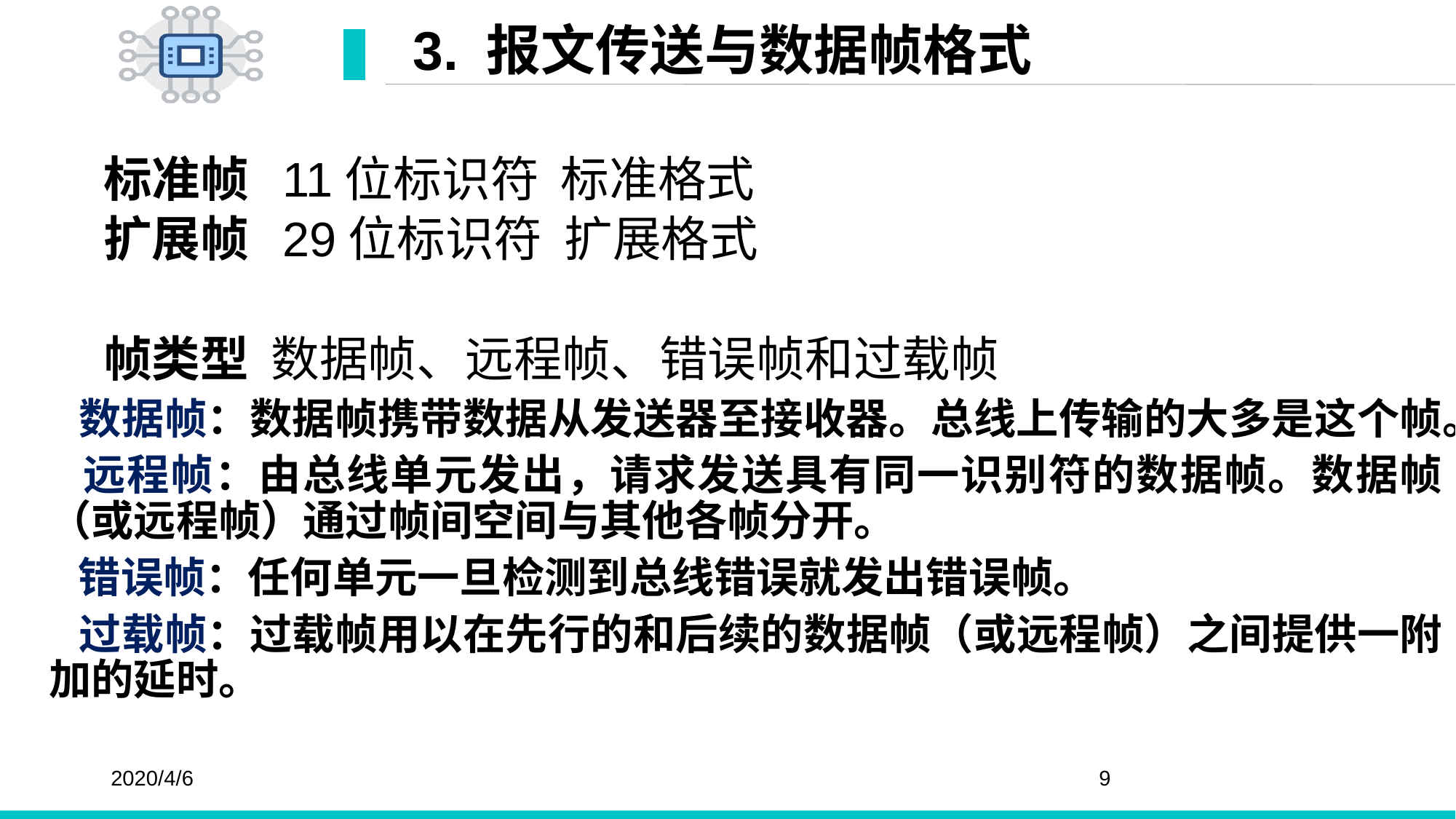

# 3. 报文传送与数据帧格式
标准帧  11位标识符  标准格式
扩展帧  29位标识符  扩展格式

帧类型  数据帧、远程帧、错误帧和过载帧
  数据帧：数据帧携带数据从发送器至接收器。总线上传输的大多是这个帧。
  远程帧：由总线单元发出，请求发送具有同一识别符的数据帧。数据帧（或远程帧）通过帧间空间与其他各帧分开。
  错误帧：任何单元一旦检测到总线错误就发出错误帧。
  过载帧：过载帧用以在先行的和后续的数据帧（或远程帧）之间提供一附加的延时。

2020/4/6
9